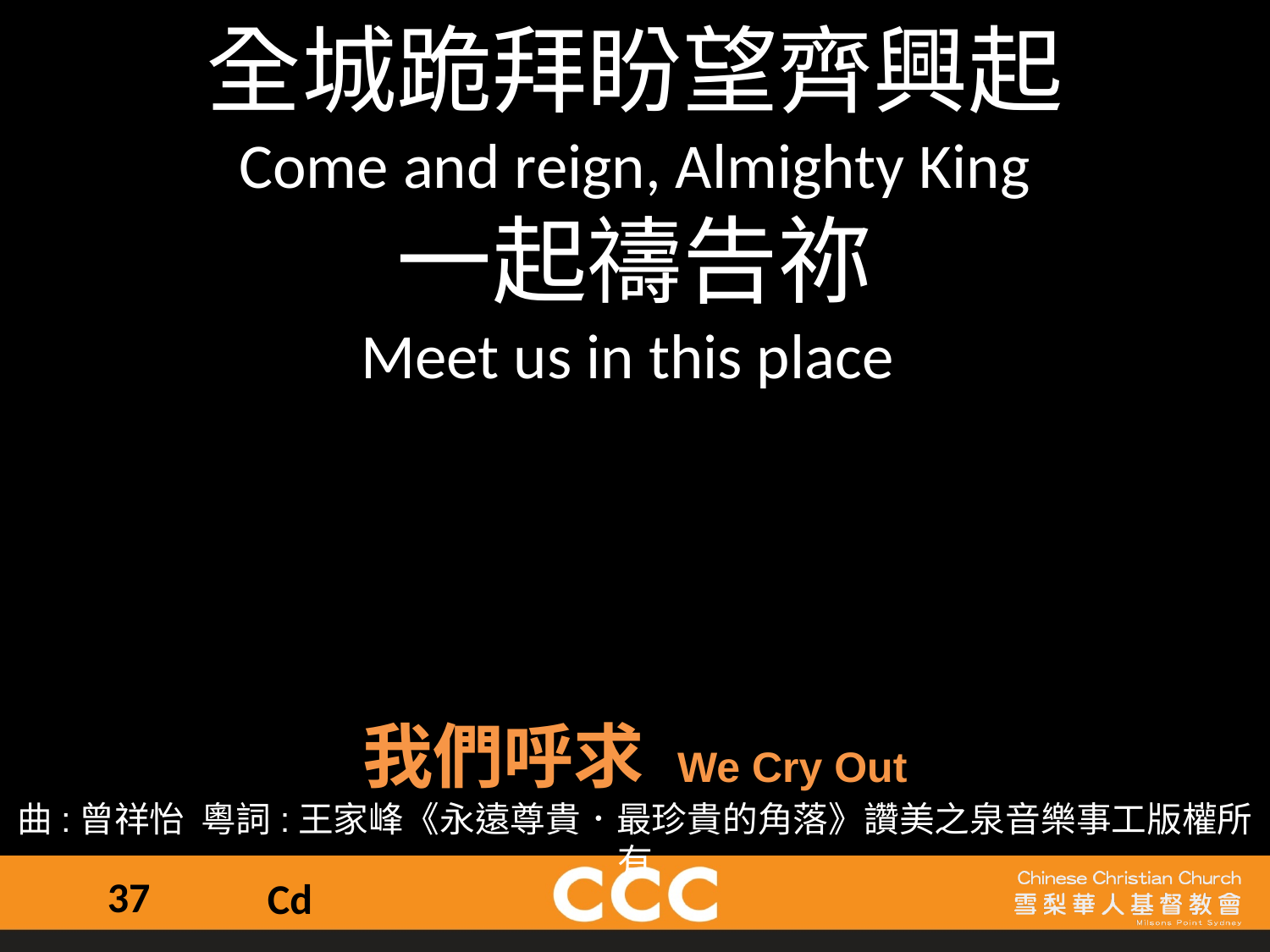

全城跪拜盼望齊興起
Come and reign, Almighty King
一起禱告祢
Meet us in this place
我們呼求 We Cry Out
曲:曾祥怡  粵詞:王家峰《永遠尊貴．最珍貴的角落》讚美之泉音樂事工版權所有
37
Cd